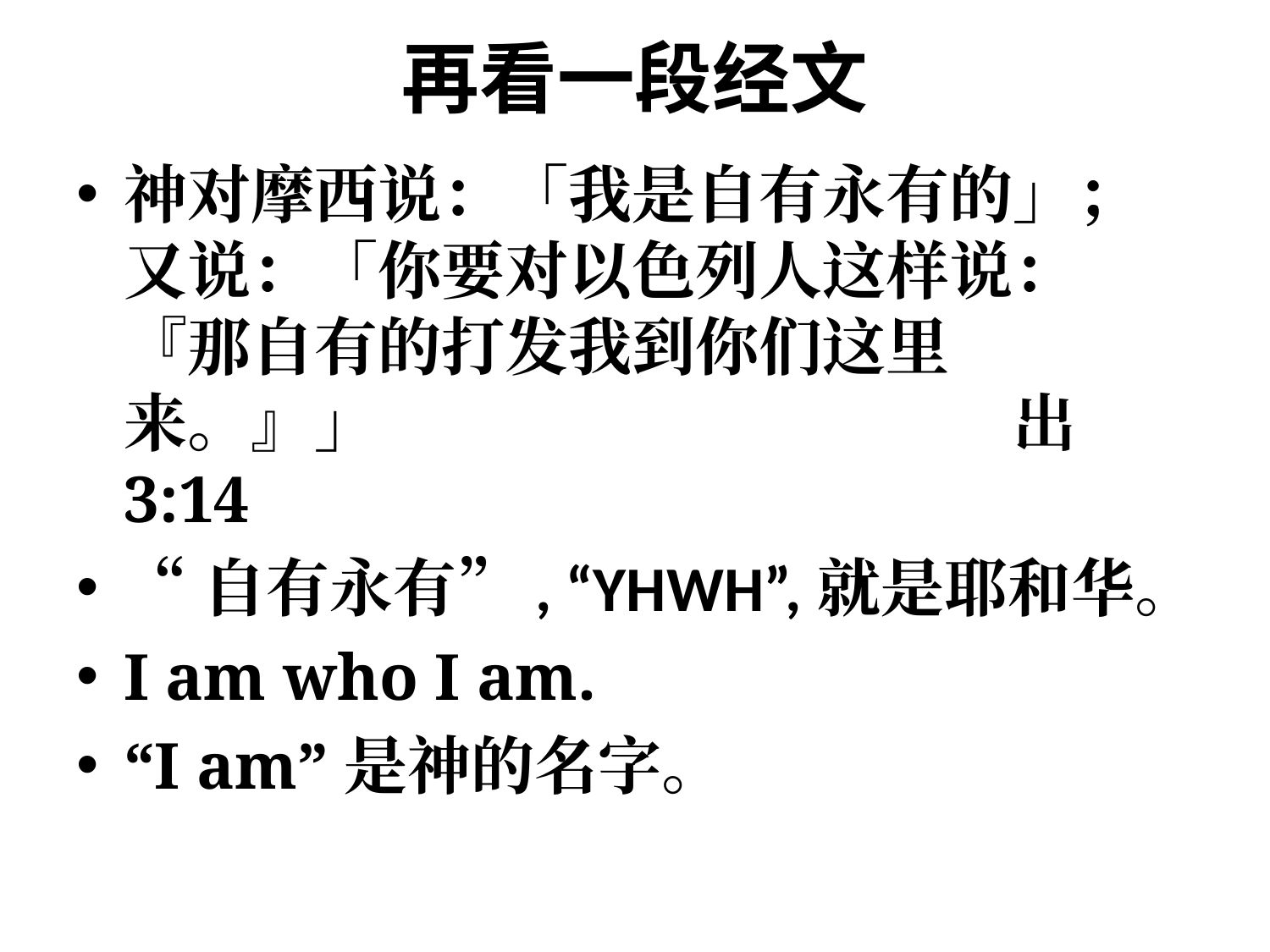

# 再看一段经文
神对摩西说：「我是自有永有的」；又说：「你要对以色列人这样说：『那自有的打发我到你们这里来。』」					出 3:14
“自有永有”, “YHWH”,就是耶和华。
I am who I am.
“I am”是神的名字。